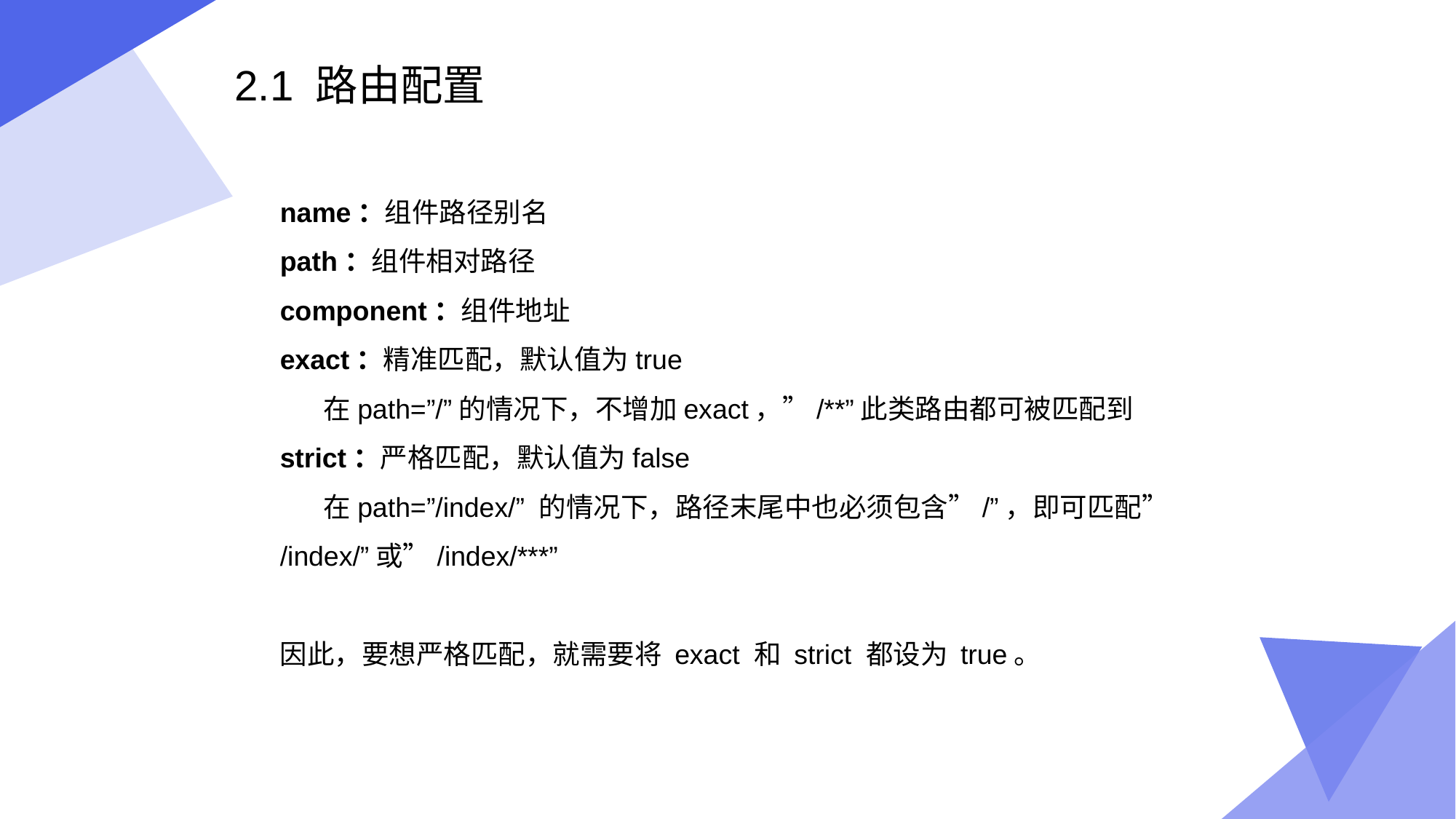

2.1 路由配置
name：组件路径别名
path：组件相对路径
component：组件地址
exact：精准匹配，默认值为true
      在path=”/”的情况下，不增加exact，”/**”此类路由都可被匹配到
strict：严格匹配，默认值为false
      在path=”/index/” 的情况下，路径末尾中也必须包含”/”，即可匹配”/index/”或”/index/***”

因此，要想严格匹配，就需要将 exact 和 strict 都设为 true。